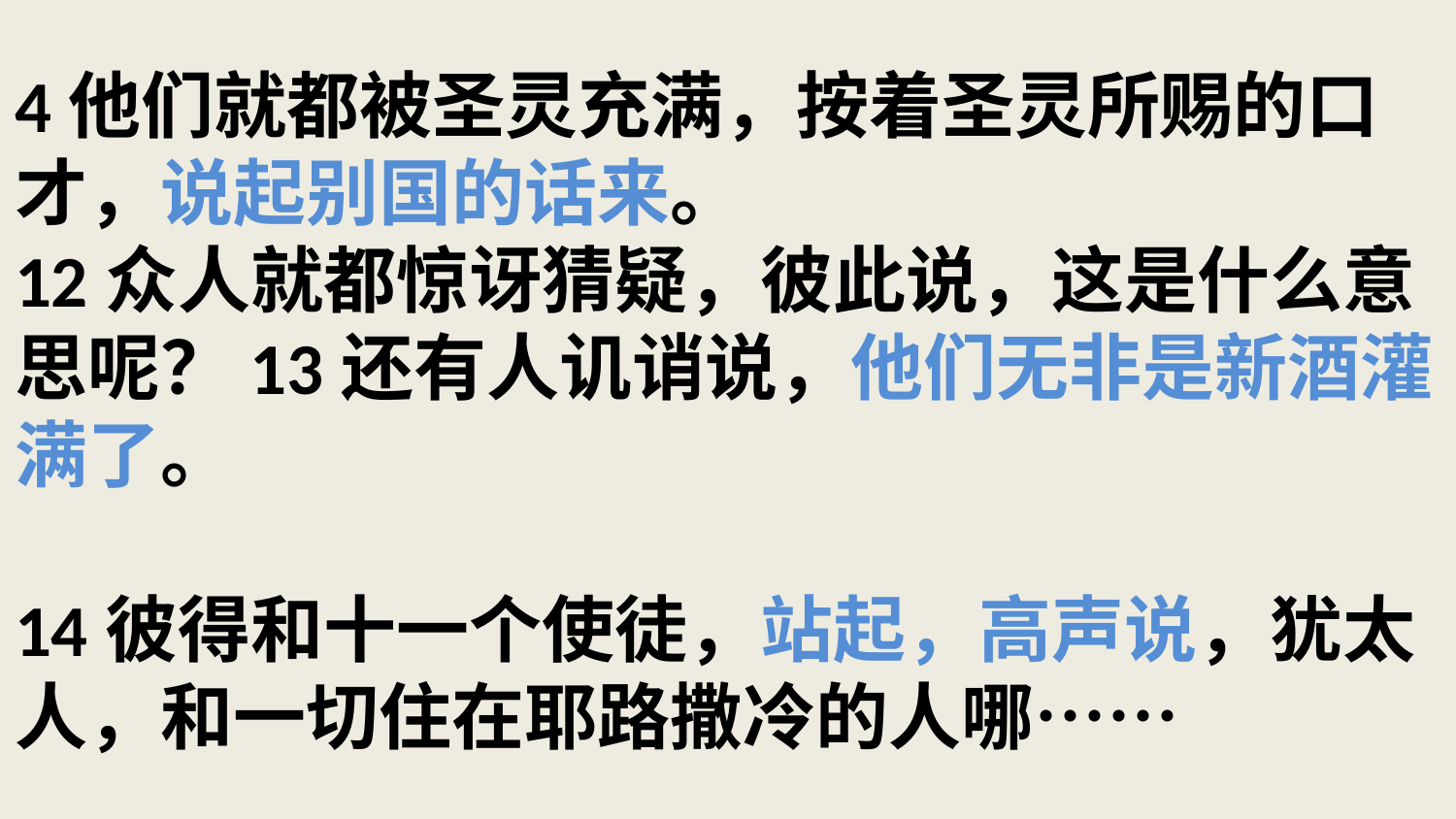

# 4他们就都被圣灵充满，按着圣灵所赐的口才，说起别国的话来。 12众人就都惊讶猜疑，彼此说，这是什么意思呢？13还有人讥诮说，他们无非是新酒灌满了。 14彼得和十一个使徒，站起，高声说，犹太人，和一切住在耶路撒冷的人哪……